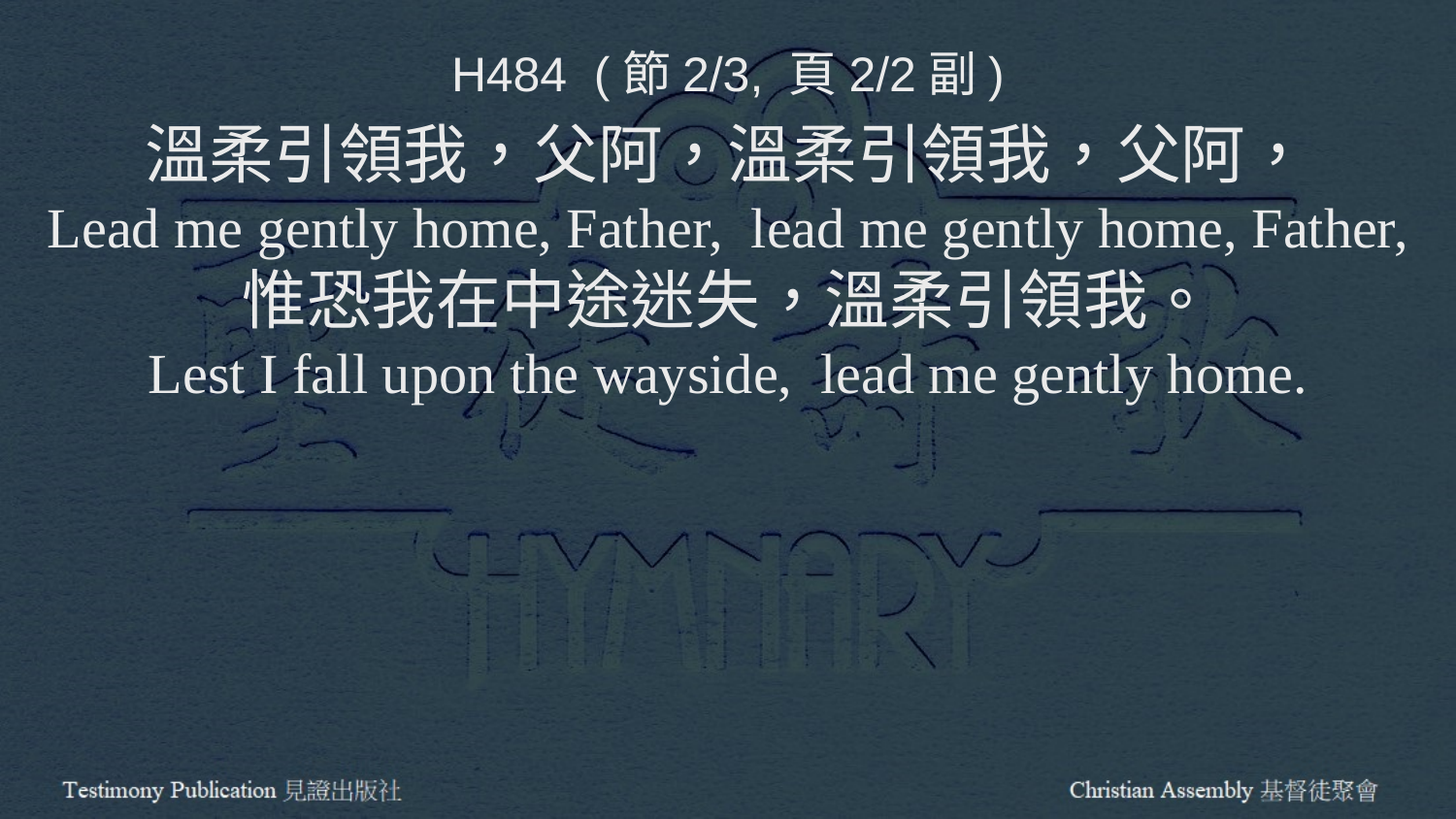

H484  (節2/3, 頁2/2副)
溫柔引領我，父阿，溫柔引領我，父阿，
Lead me gently home, Father,  lead me gently home, Father,
惟恐我在中途迷失，溫柔引領我。
Lest I fall upon the wayside,  lead me gently home.